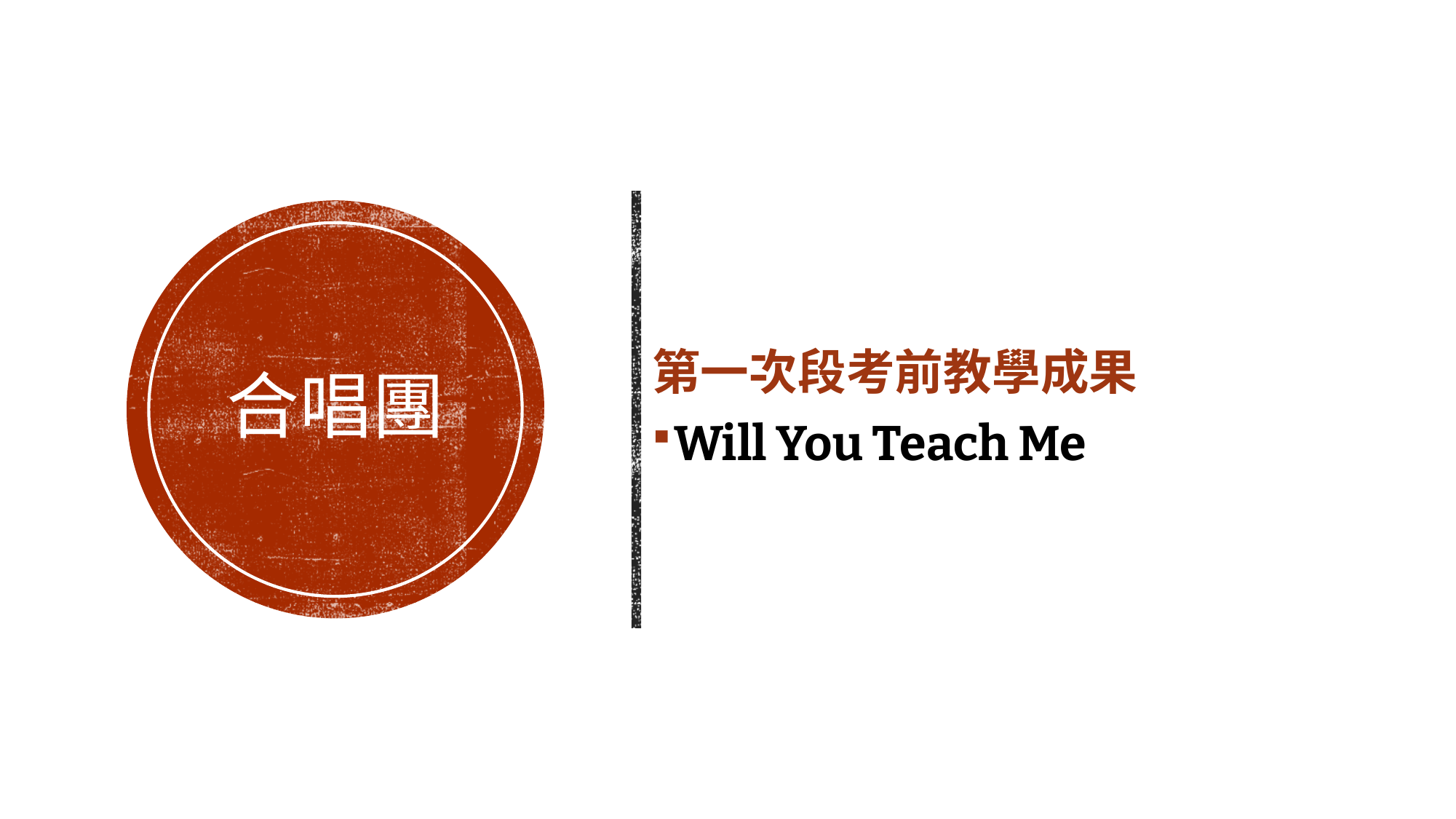

第一次段考前教學成果
Will You Teach Me

# 合唱團